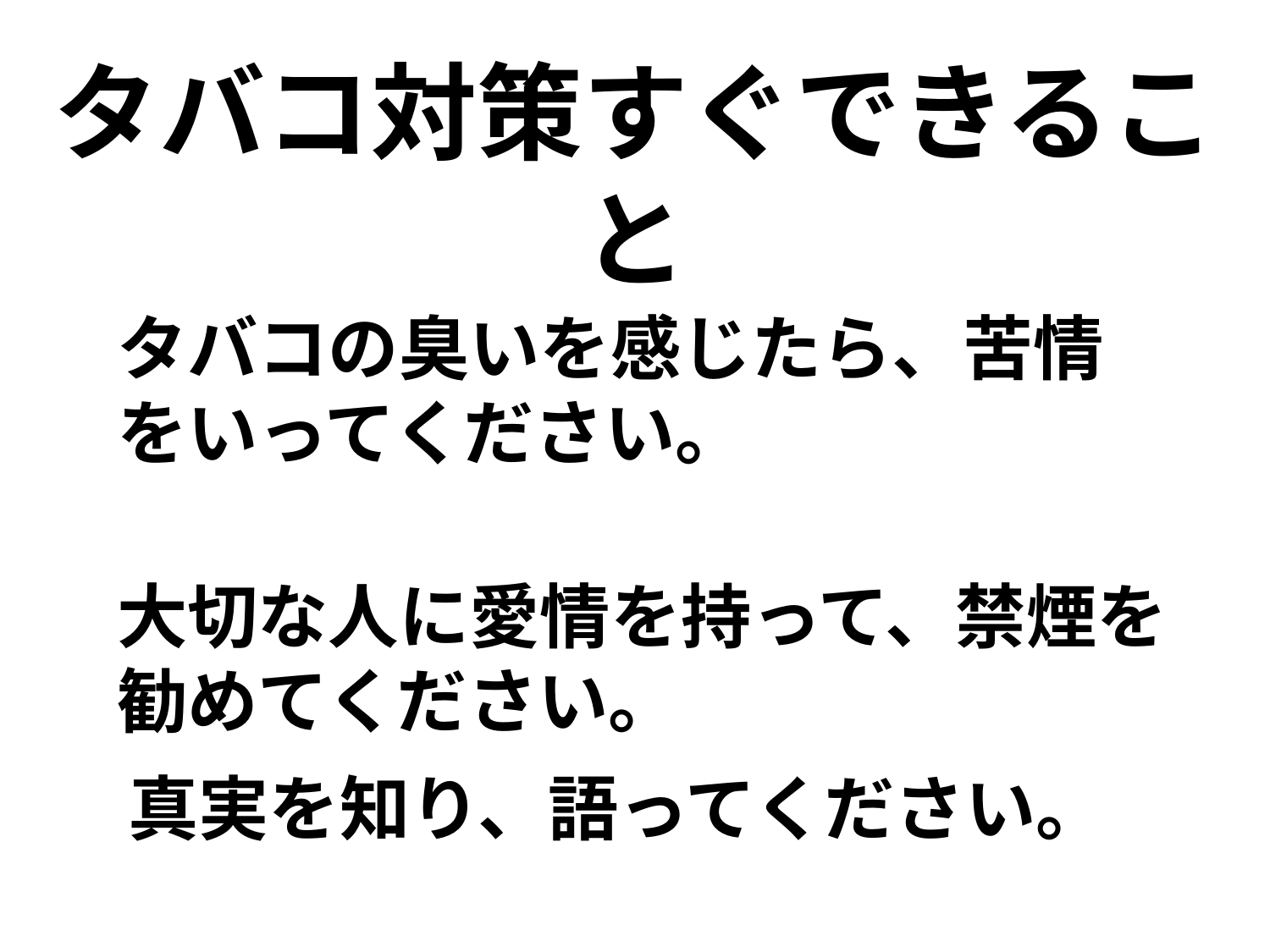

# タバコ対策すぐできること
タバコの臭いを感じたら、苦情をいってください。
大切な人に愛情を持って、禁煙を勧めてください。
真実を知り、語ってください。